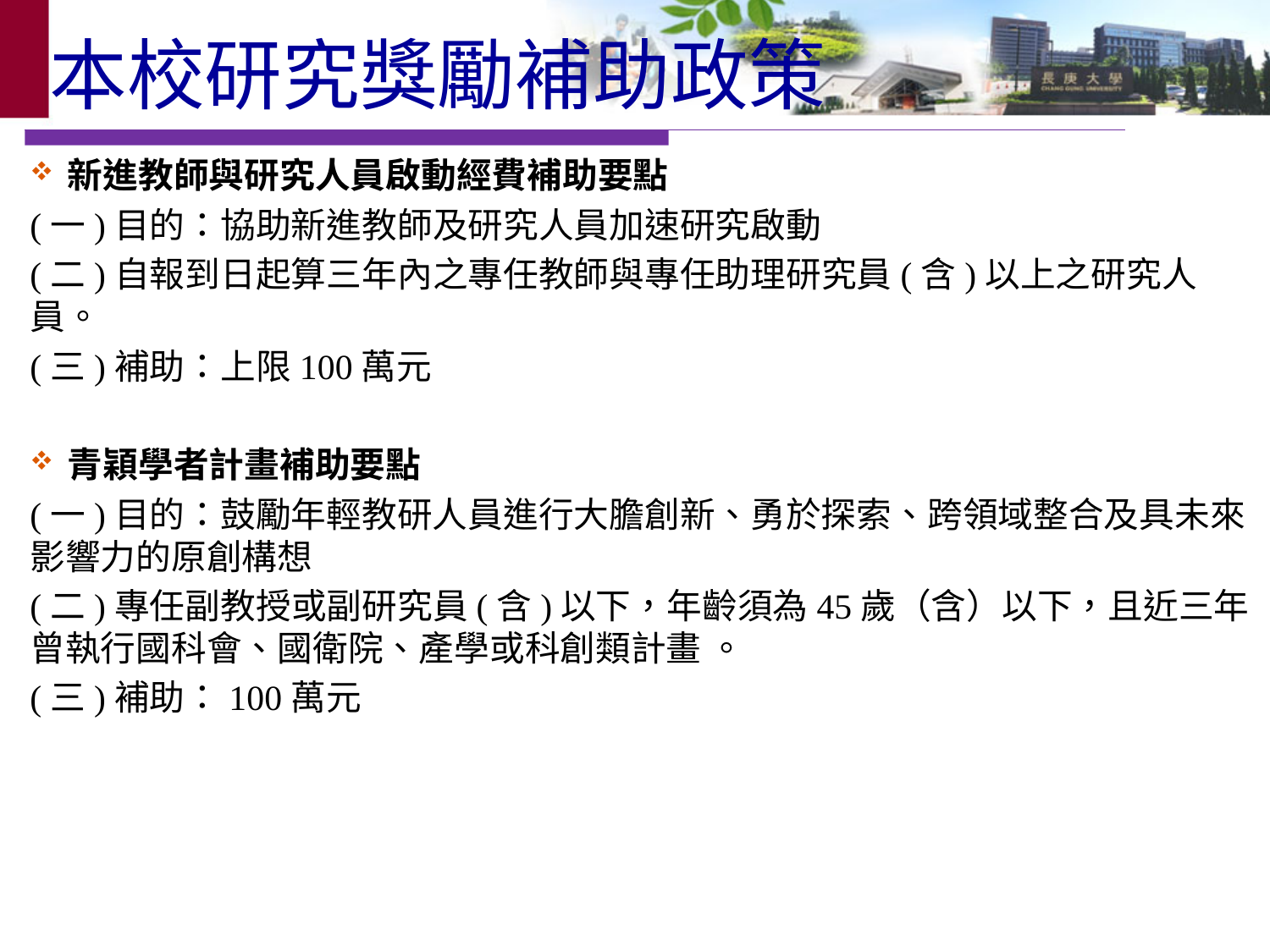

# 本校研究獎勵補助政策
新進教師與研究人員啟動經費補助要點
(一)目的：協助新進教師及研究人員加速研究啟動
(二)自報到日起算三年內之專任教師與專任助理研究員(含)以上之研究人員。
(三)補助：上限100萬元

青穎學者計畫補助要點
(一)目的：鼓勵年輕教研人員進行大膽創新、勇於探索、跨領域整合及具未來影響力的原創構想
(二)專任副教授或副研究員(含)以下，年齡須為45歲（含）以下，且近三年曾執行國科會、國衛院、產學或科創類計畫 。
(三)補助：100萬元